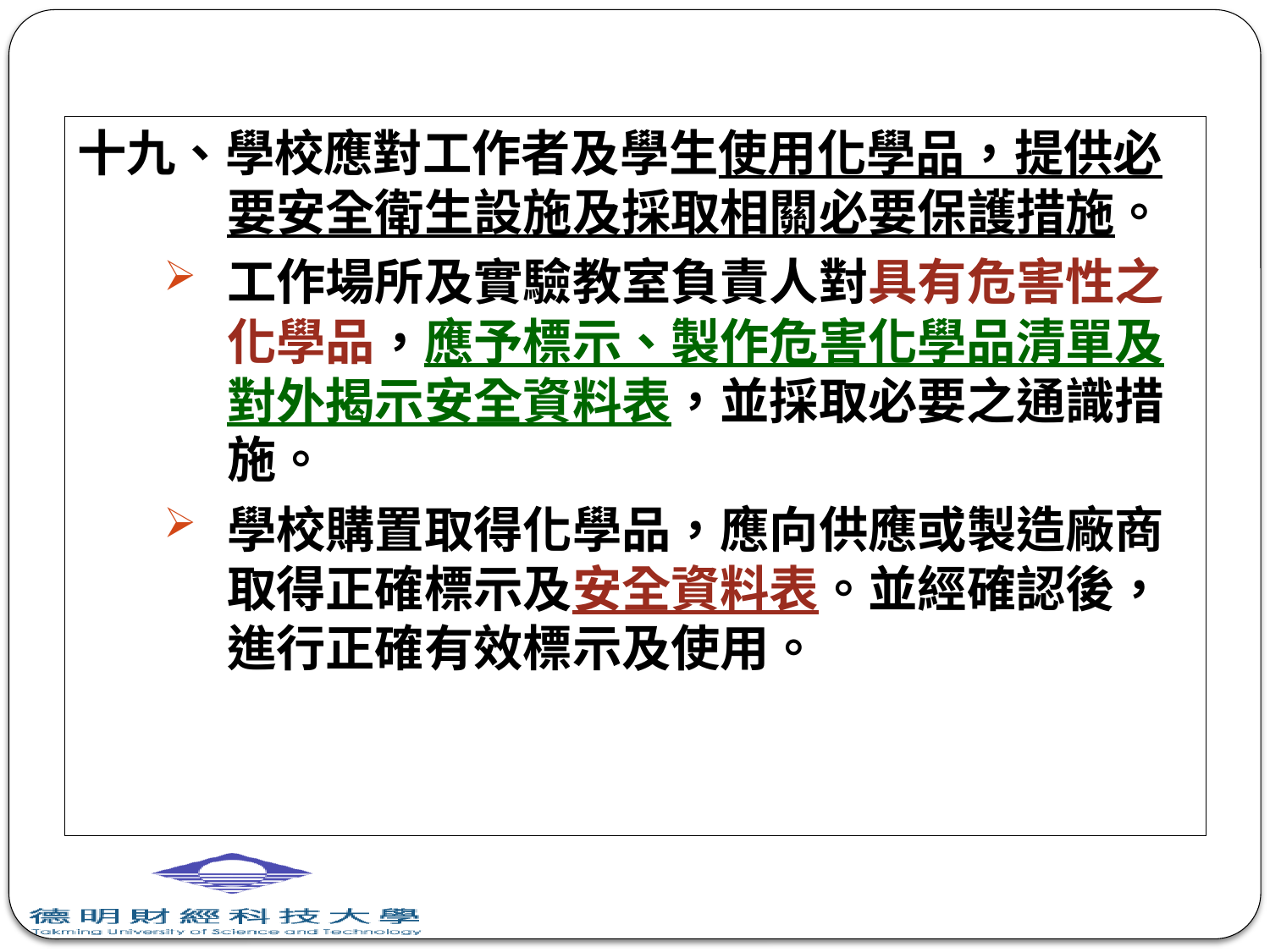

十九、學校應對工作者及學生使用化學品，提供必要安全衛生設施及採取相關必要保護措施。
工作場所及實驗教室負責人對具有危害性之化學品，應予標示、製作危害化學品清單及對外揭示安全資料表，並採取必要之通識措施。
學校購置取得化學品，應向供應或製造廠商取得正確標示及安全資料表。並經確認後，進行正確有效標示及使用。